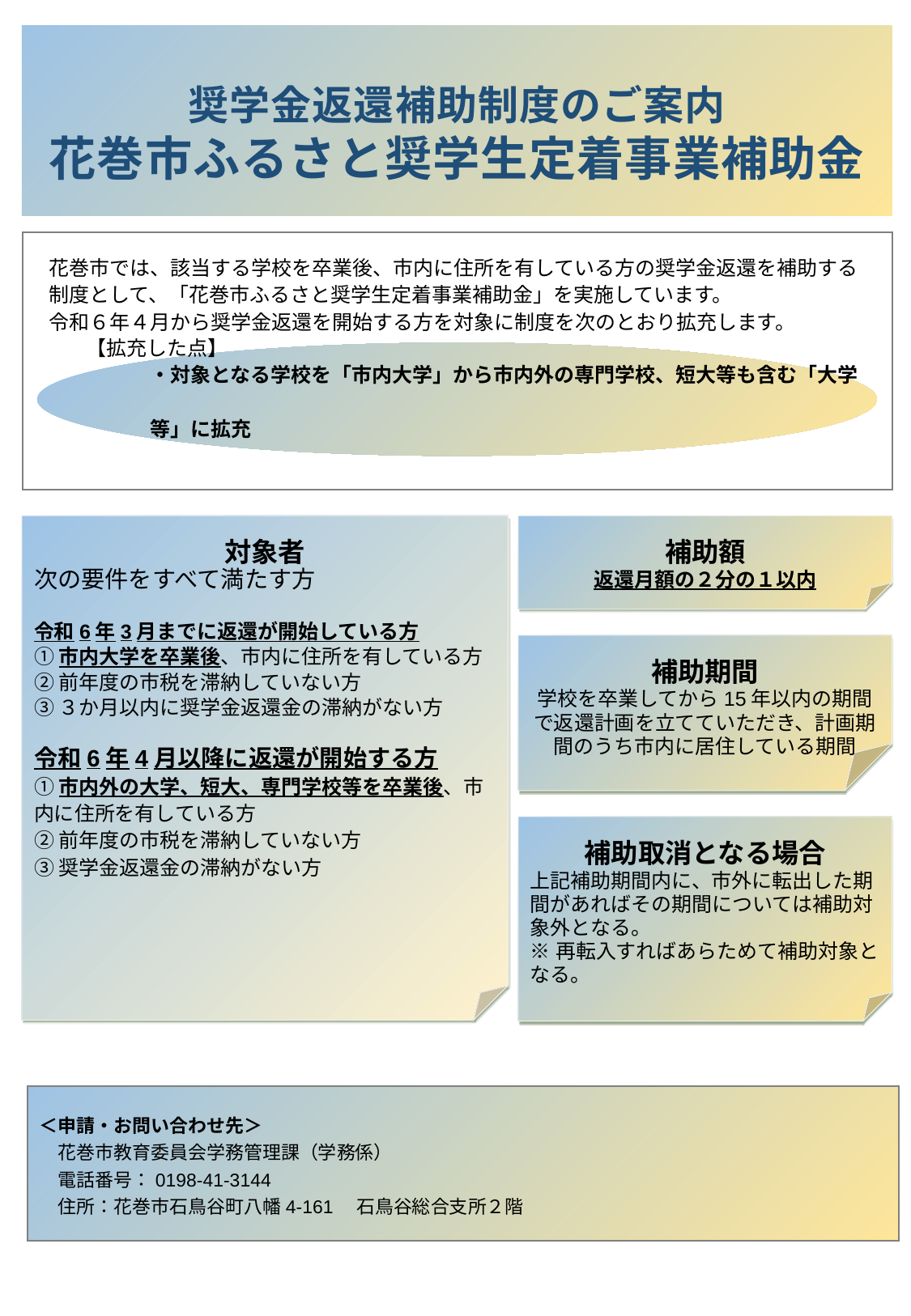

奨学金返還補助制度のご案内
花巻市ふるさと奨学生定着事業補助金

花巻市では、該当する学校を卒業後、市内に住所を有している方の奨学金返還を補助する制度として、「花巻市ふるさと奨学生定着事業補助金」を実施しています。
令和６年４月から奨学金返還を開始する方を対象に制度を次のとおり拡充します。
　　【拡充した点】
　　　　　・対象となる学校を「市内大学」から市内外の専門学校、短大等も含む「大学
　　　　　等」に拡充

対象者
次の要件をすべて満たす方

令和6年3月までに返還が開始している方
①市内大学を卒業後、市内に住所を有している方
②前年度の市税を滞納していない方
③３か月以内に奨学金返還金の滞納がない方

令和6年4月以降に返還が開始する方
①市内外の大学、短大、専門学校等を卒業後、市内に住所を有している方
②前年度の市税を滞納していない方
③奨学金返還金の滞納がない方
補助額
返還月額の２分の１以内
補助期間
学校を卒業してから15年以内の期間で返還計画を立てていただき、計画期間のうち市内に居住している期間
補助取消となる場合
上記補助期間内に、市外に転出した期間があればその期間については補助対象外となる。
※再転入すればあらためて補助対象となる。
＜申請・お問い合わせ先＞
　花巻市教育委員会学務管理課（学務係）
　電話番号：0198-41-3144
　住所：花巻市石鳥谷町八幡4-161　石鳥谷総合支所２階